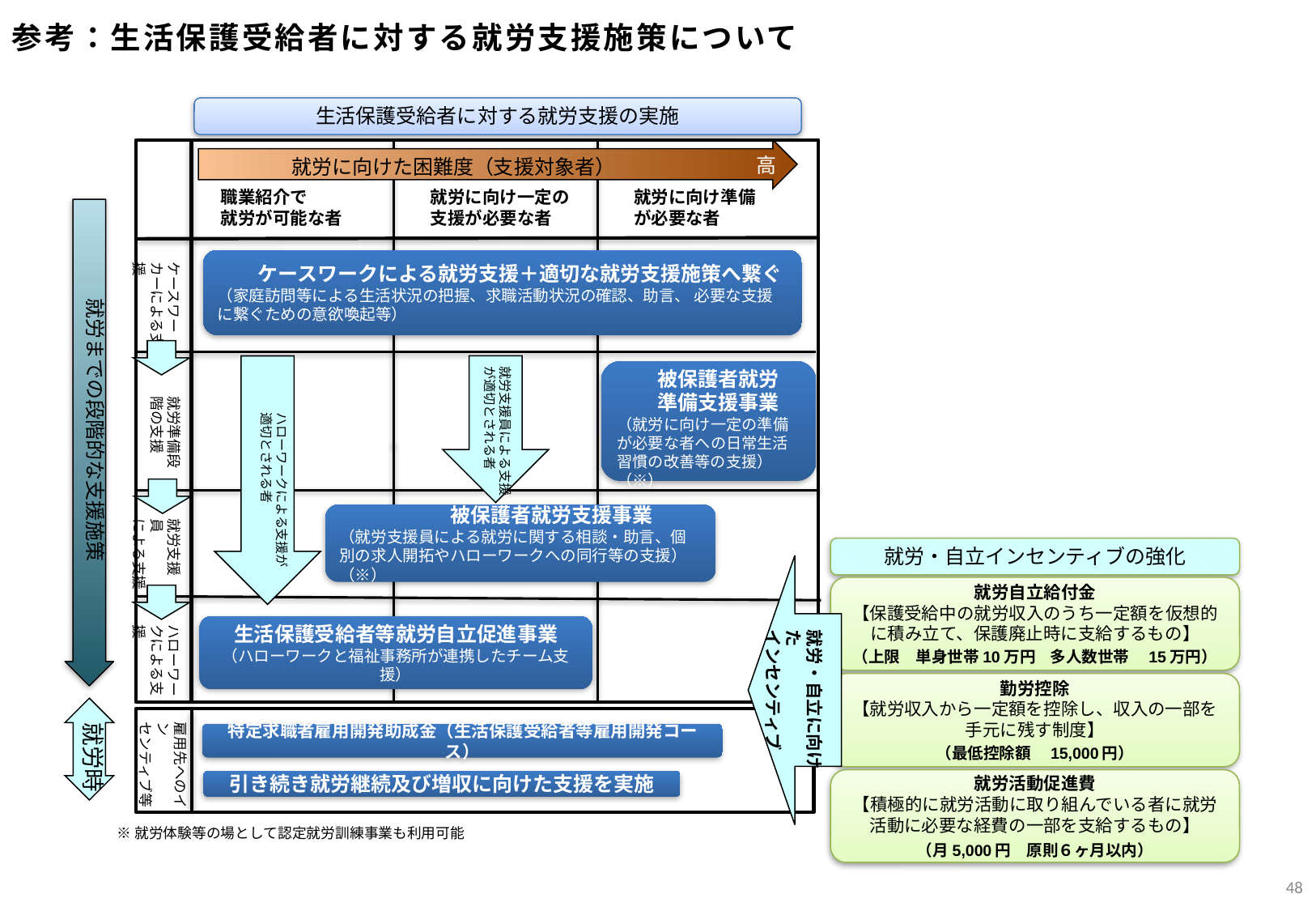

参考：生活保護受給者に対する就労支援施策について
生活保護受給者に対する就労支援の実施

高
就労に向けた困難度（支援対象者）
職業紹介で
就労が可能な者
就労に向け一定の
支援が必要な者
就労に向け準備
が必要な者
　　ケースワークによる就労支援＋適切な就労支援施策へ繋ぐ
（家庭訪問等による生活状況の把握、求職活動状況の確認、助言、 必要な支援に繋ぐための意欲喚起等）
ケースワーカーによる支援

就労支援員による支援
が適切とされる者

　　被保護者就労
　　準備支援事業
（就労に向け一定の準備が必要な者への日常生活習慣の改善等の支援）（※）
就労準備段階の支援
ハローワークによる支援が
適切とされる者

　　　　　  被保護者就労支援事業
（就労支援員による就労に関する相談・助言、個別の求人開拓やハローワークへの同行等の支援）（※）
就労支援員
による支援

ハローワークによる支援
生活保護受給者等就労自立促進事業
（ハローワークと福祉事務所が連携したチーム支援）

就労までの段階的な支援施策
就労・自立インセンティブの強化

就労自立給付金
【保護受給中の就労収入のうち一定額を仮想的に積み立て、保護廃止時に支給するもの】
（上限　単身世帯10万円    多人数世帯　15万円）
就労・自立に向けた
インセンティブ
勤労控除
【就労収入から一定額を控除し、収入の一部を手元に残す制度】
（最低控除額　15,000円）

雇用先へのイン
センティブ等
就労時
特定求職者雇用開発助成金（生活保護受給者等雇用開発コース）
引き続き就労継続及び増収に向けた支援を実施
就労活動促進費
【積極的に就労活動に取り組んでいる者に就労活動に必要な経費の一部を支給するもの】
（月5,000円　原則６ヶ月以内）
※就労体験等の場として認定就労訓練事業も利用可能
48